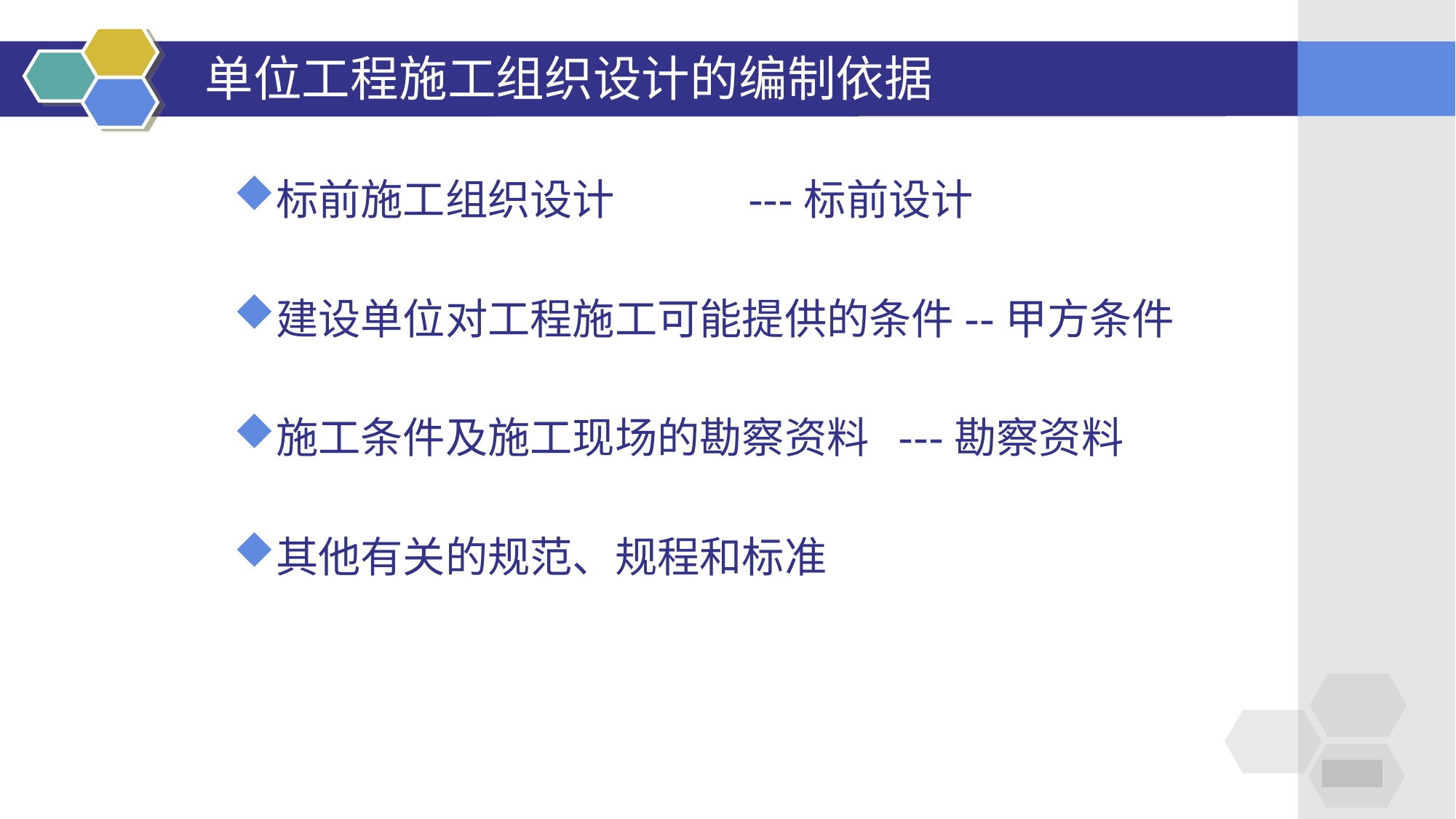

# 单位工程施工组织设计的编制依据
标前施工组织设计             ---标前设计

建设单位对工程施工可能提供的条件--甲方条件

施工条件及施工现场的勘察资料  ---勘察资料

其他有关的规范、规程和标准
5